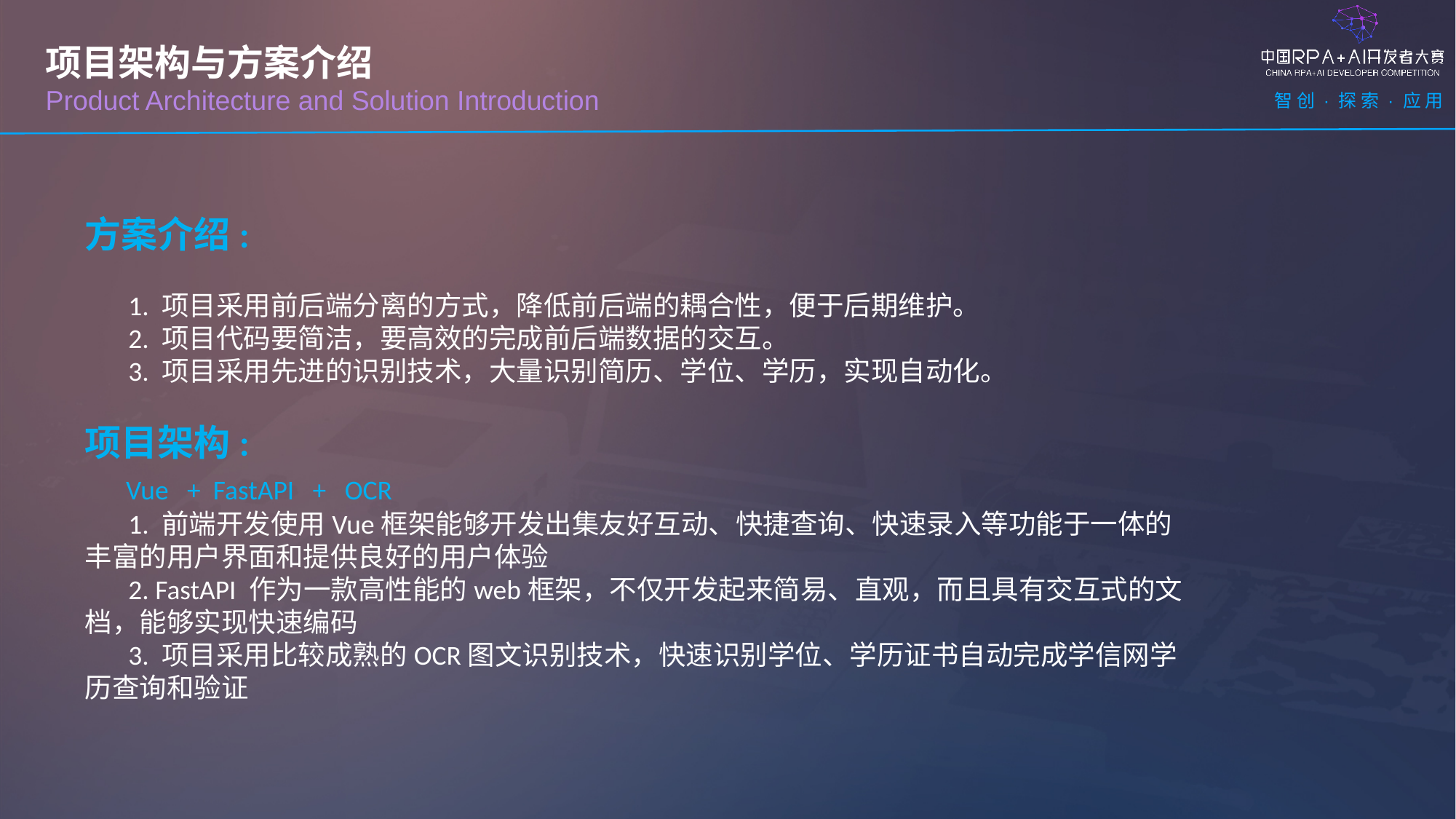

项目架构与方案介绍
Product Architecture and Solution Introduction

方案介绍:

       1. 项目采用前后端分离的方式，降低前后端的耦合性，便于后期维护。
       2. 项目代码要简洁，要高效的完成前后端数据的交互。
       3. 项目采用先进的识别技术，大量识别简历、学位、学历，实现自动化。
项目架构:
     Vue   +  FastAPI   +   OCR
       1. 前端开发使用Vue框架能够开发出集友好互动、快捷查询、快速录入等功能于一体的丰富的用户界面和提供良好的用户体验
       2. FastAPI 作为一款高性能的web框架，不仅开发起来简易、直观，而且具有交互式的文档，能够实现快速编码
       3. 项目采用比较成熟的OCR图文识别技术，快速识别学位、学历证书自动完成学信网学历查询和验证